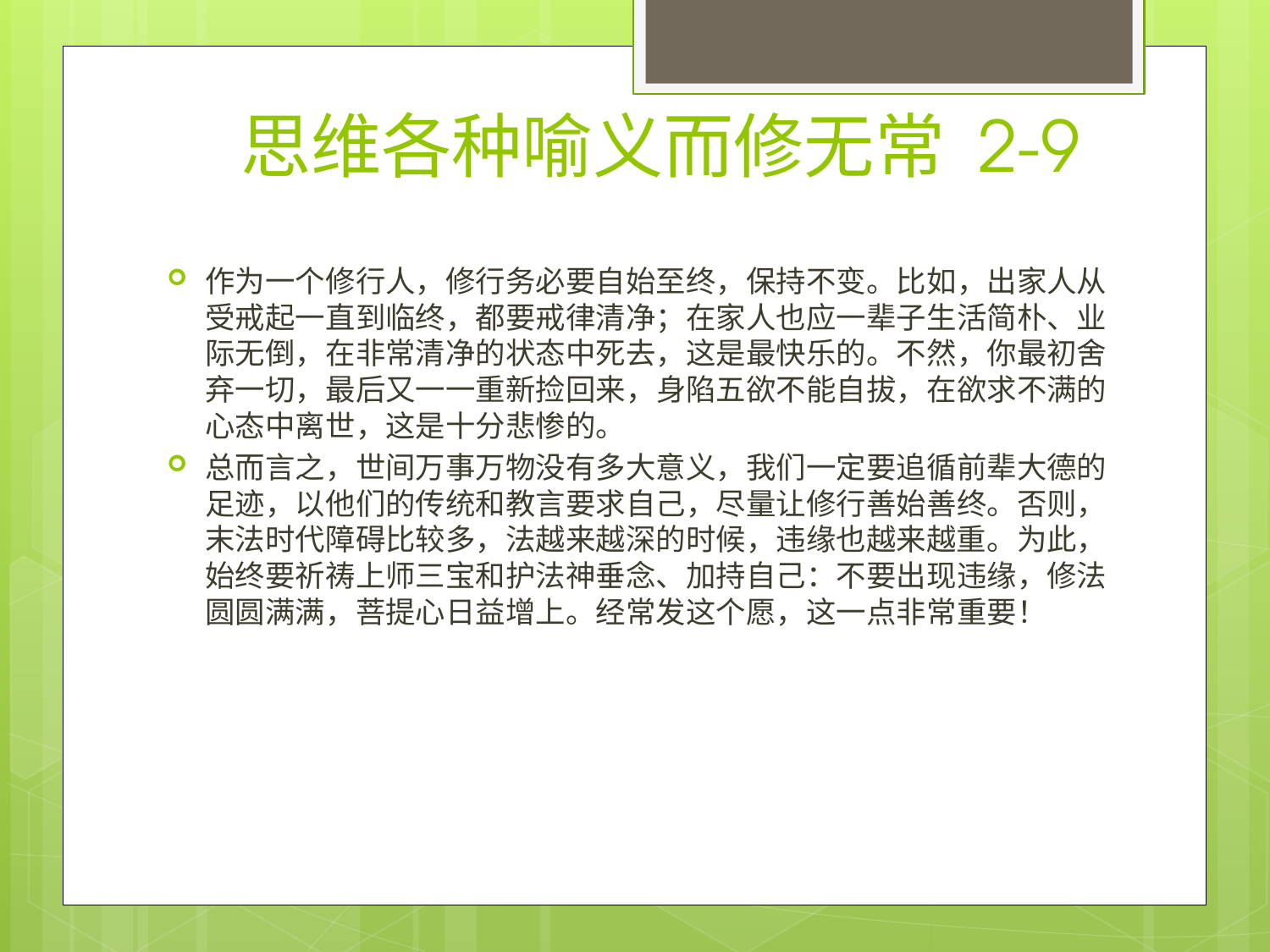

# 思维各种喻义而修无常 2-9

作为一个修行人，修行务必要自始至终，保持不变。比如，出家人从受戒起一直到临终，都要戒律清净；在家人也应一辈子生活简朴、业际无倒，在非常清净的状态中死去，这是最快乐的。不然，你最初舍弃一切，最后又一一重新捡回来，身陷五欲不能自拔，在欲求不满的心态中离世，这是十分悲惨的。
总而言之，世间万事万物没有多大意义，我们一定要追循前辈大德的足迹，以他们的传统和教言要求自己，尽量让修行善始善终。否则，末法时代障碍比较多，法越来越深的时候，违缘也越来越重。为此，始终要祈祷上师三宝和护法神垂念、加持自己：不要出现违缘，修法圆圆满满，菩提心日益增上。经常发这个愿，这一点非常重要！